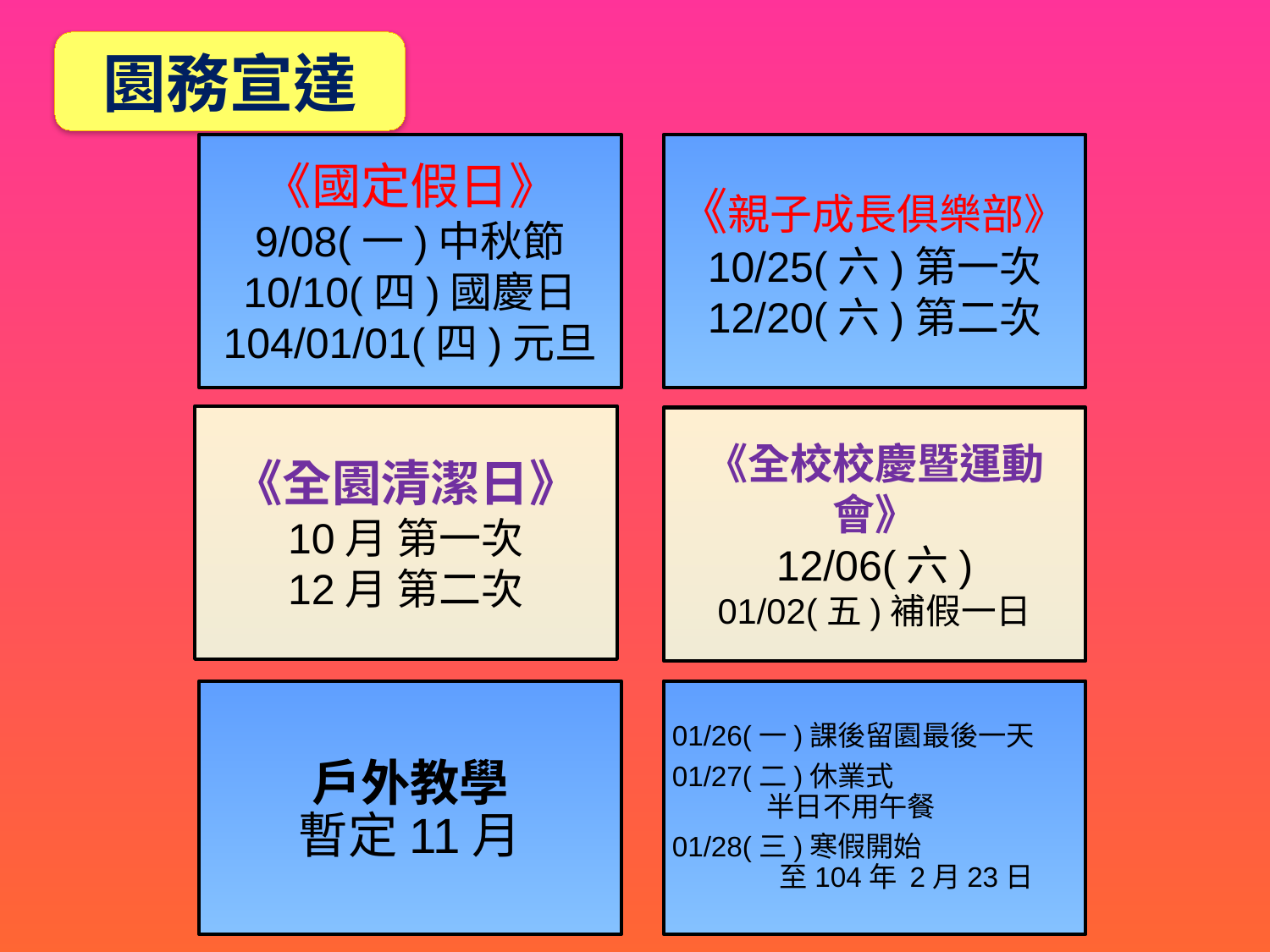

園務宣達
《國定假日》
9/08(一)中秋節
10/10(四)國慶日
104/01/01(四)元旦
《親子成長俱樂部》
10/25(六)第一次
12/20(六)第二次
《全園清潔日》
10月 第一次
12月 第二次
《全校校慶暨運動會》
12/06(六)
01/02(五)補假一日
戶外教學
暫定11月
01/26(一)課後留園最後一天
01/27(二)休業式
               半日不用午餐
01/28(三)寒假開始
                 至104年 2月23日